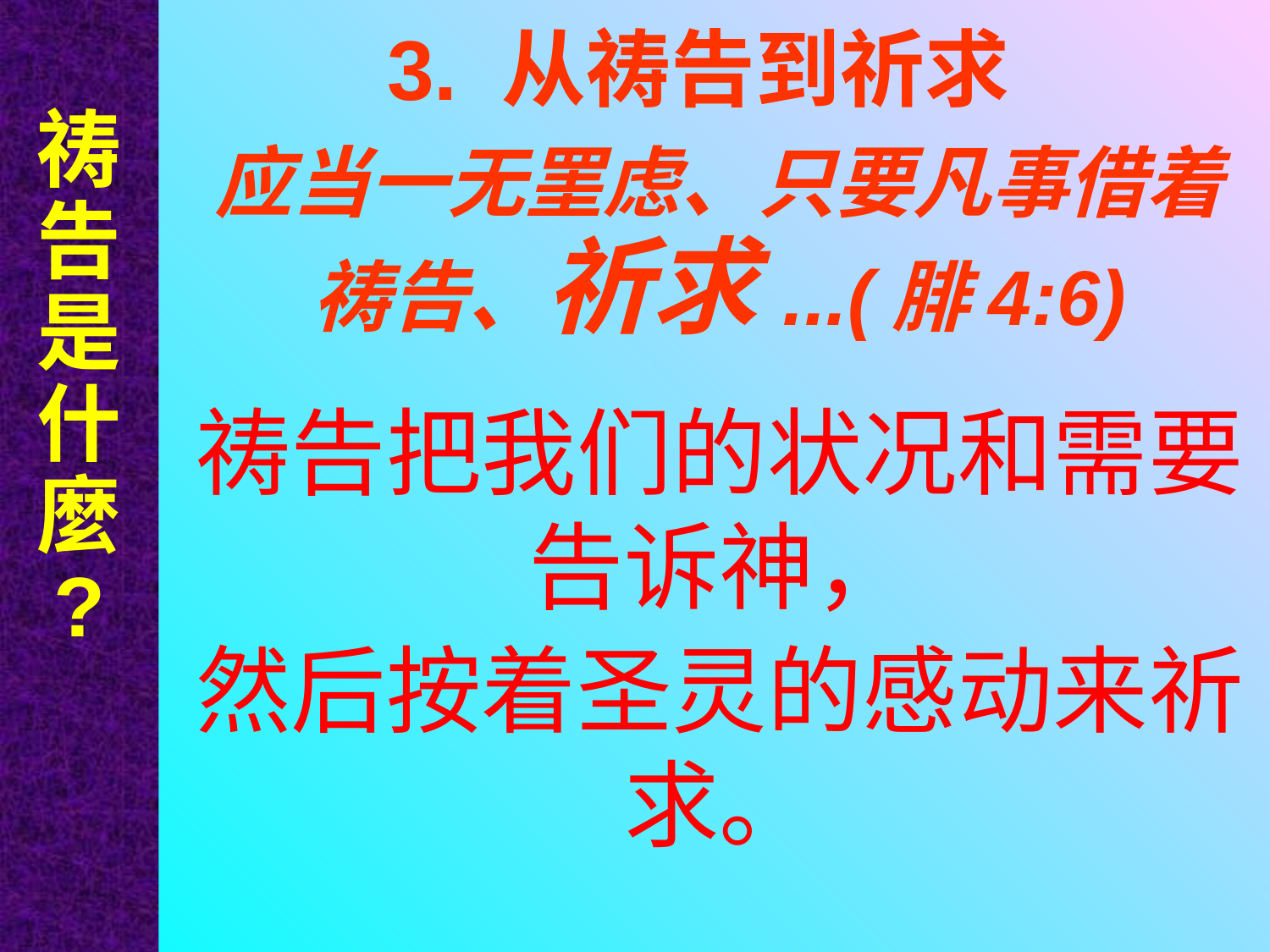

祷告是什麼
?

# 3. 从祷告到祈求
应当一无罣虑、只要凡事借着祷告、祈求...(腓4:6)
祷告把我们的状况和需要告诉神，
然后按着圣灵的感动来祈求。